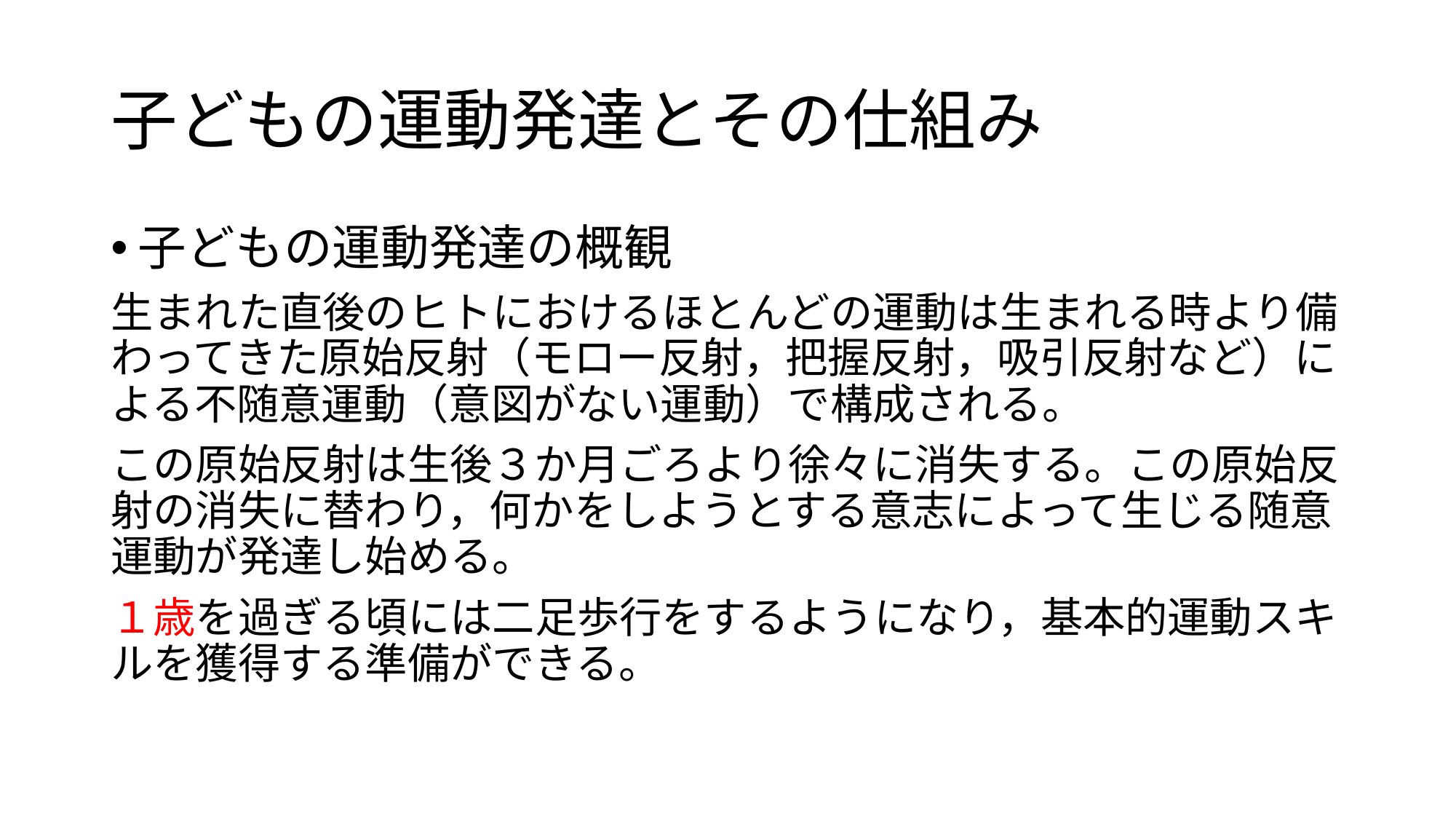

# 子どもの運動発達とその仕組み
子どもの運動発達の概観
生まれた直後のヒトにおけるほとんどの運動は生まれる時より備わってきた原始反射（モロー反射，把握反射，吸引反射など）による不随意運動（意図がない運動）で構成される。
この原始反射は生後３か月ごろより徐々に消失する。この原始反射の消失に替わり，何かをしようとする意志によって生じる随意運動が発達し始める。
１歳を過ぎる頃には二足歩行をするようになり，基本的運動スキルを獲得する準備ができる。